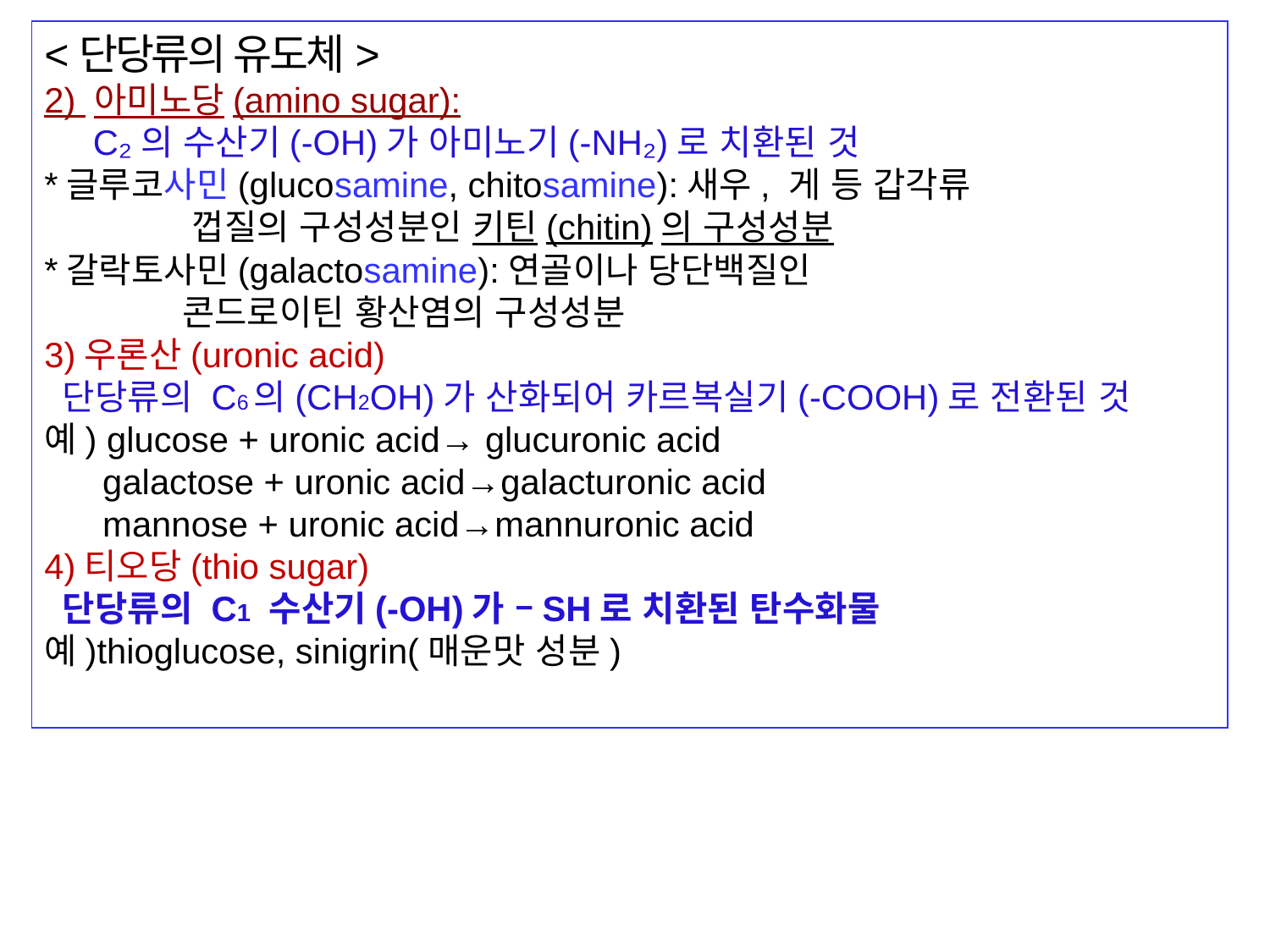

<단당류의 유도체>
2) 아미노당(amino sugar):
     C₂의 수산기(-OH)가 아미노기(-NH₂)로 치환된 것
*글루코사민(glucosamine, chitosamine):새우, 게 등 갑각류
              껍질의 구성성분인 키틴(chitin)의 구성성분
*갈락토사민(galactosamine):연골이나 당단백질인
             콘드로이틴 황산염의 구성성분
3)우론산(uronic acid)
 단당류의 C6의(CH2OH)가 산화되어 카르복실기(-COOH)로 전환된 것
예) glucose + uronic acid→ glucuronic acid
      galactose + uronic acid→galacturonic acid
      mannose + uronic acid→mannuronic acid
4)티오당(thio sugar)
 단당류의 C1 수산기(-OH)가 –SH로 치환된 탄수화물
예)thioglucose, sinigrin(매운맛 성분)